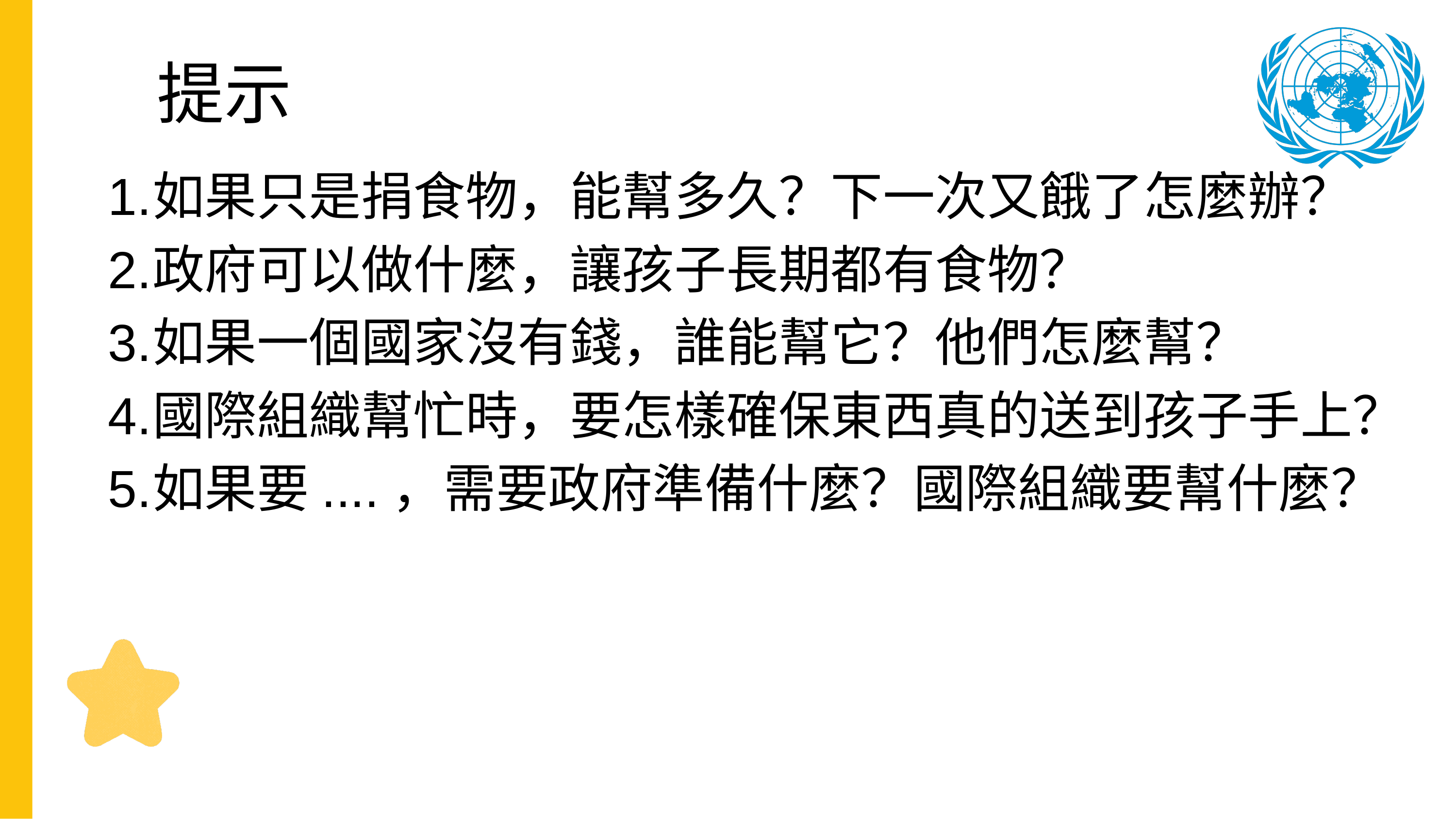

提示
如果只是捐食物，能幫多久？下一次又餓了怎麼辦？
政府可以做什麼，讓孩子長期都有食物？
如果一個國家沒有錢，誰能幫它？他們怎麼幫？
國際組織幫忙時，要怎樣確保東西真的送到孩子手上？
如果要....，需要政府準備什麼？國際組織要幫什麼？